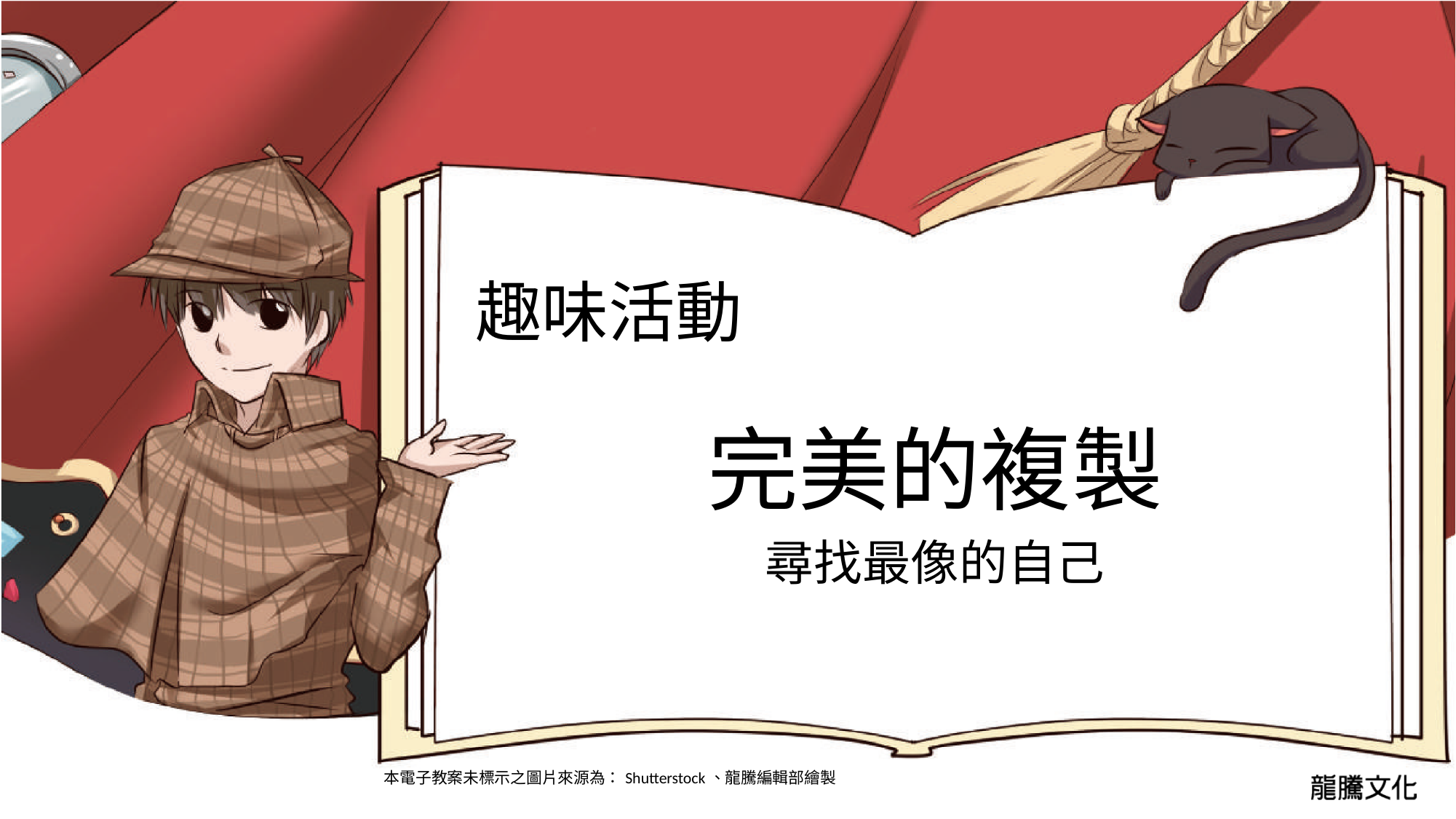

趣味活動
完美的複製
尋找最像的自己
本電子教案未標示之圖片來源為：Shutterstock、龍騰編輯部繪製